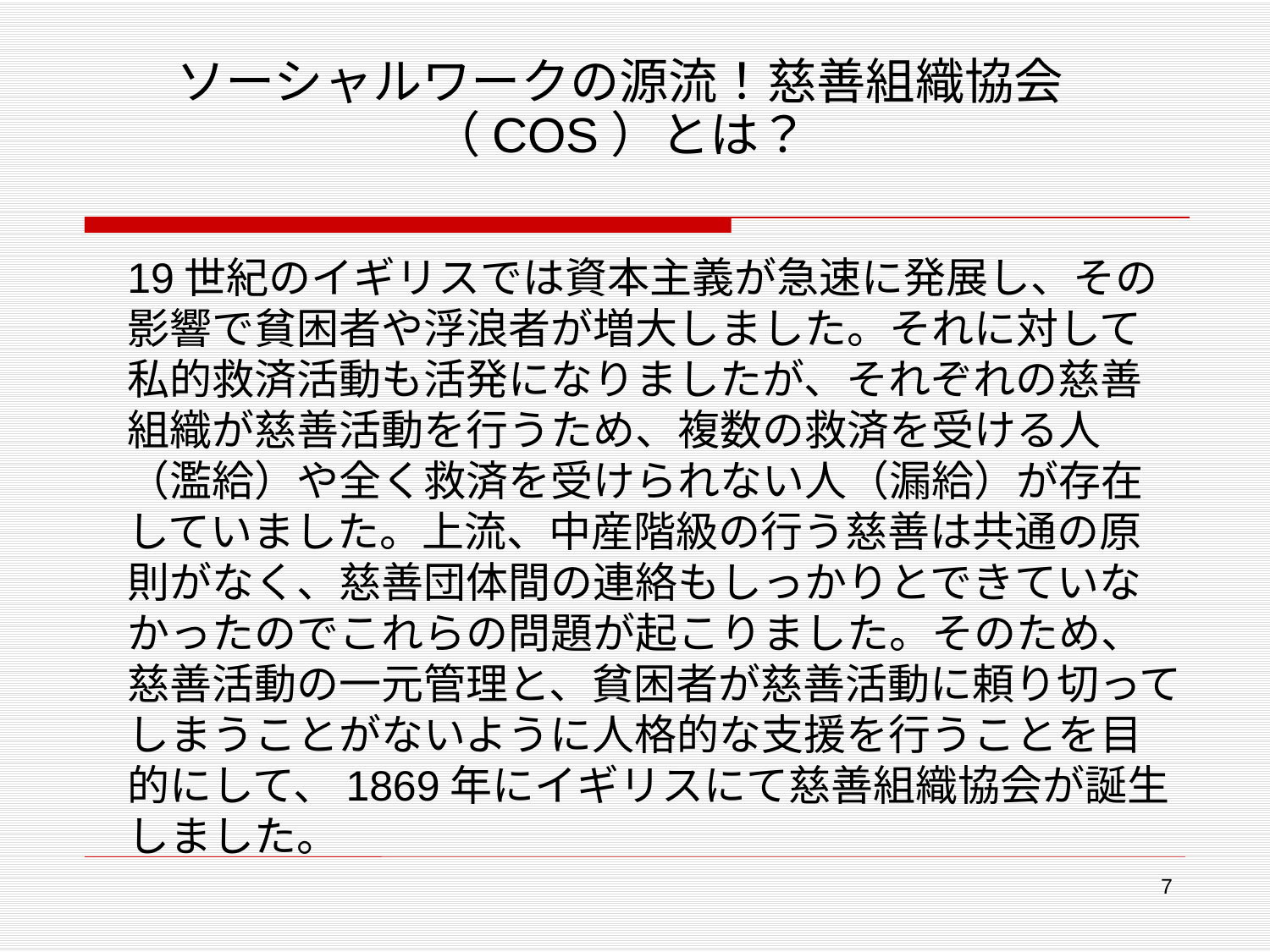

# ソーシャルワークの源流！慈善組織協会（COS）とは？
19世紀のイギリスでは資本主義が急速に発展し、その影響で貧困者や浮浪者が増大しました。それに対して私的救済活動も活発になりましたが、それぞれの慈善組織が慈善活動を行うため、複数の救済を受ける人（濫給）や全く救済を受けられない人（漏給）が存在していました。上流、中産階級の行う慈善は共通の原則がなく、慈善団体間の連絡もしっかりとできていなかったのでこれらの問題が起こりました。そのため、慈善活動の一元管理と、貧困者が慈善活動に頼り切ってしまうことがないように人格的な支援を行うことを目的にして、1869年にイギリスにて慈善組織協会が誕生しました。

7